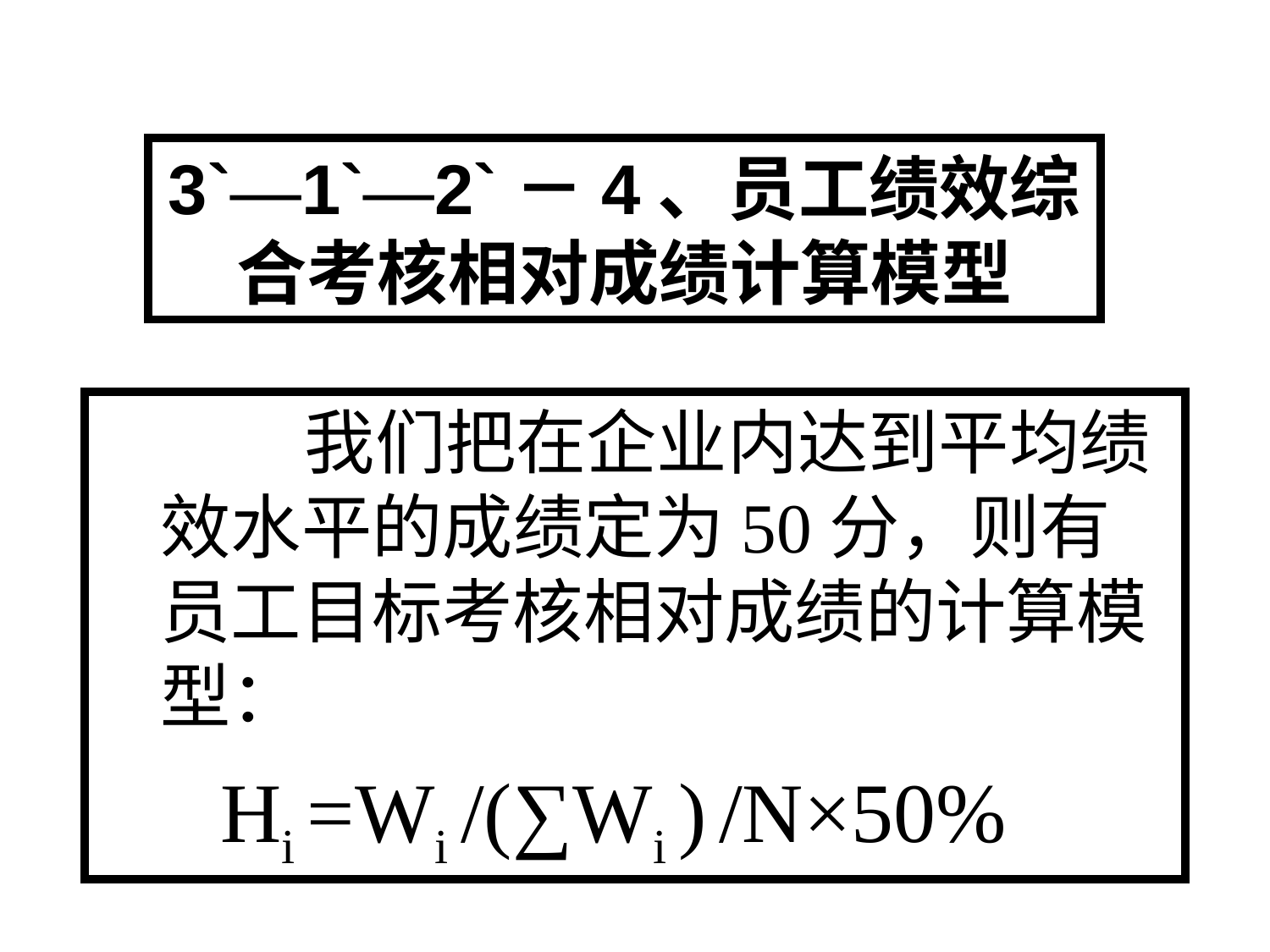

3`—1`—2`－4、员工绩效综合考核相对成绩计算模型
            我们把在企业内达到平均绩效水平的成绩定为50分，则有员工目标考核相对成绩的计算模型：
       Hi =Wi /(∑Wi ) /N×50%